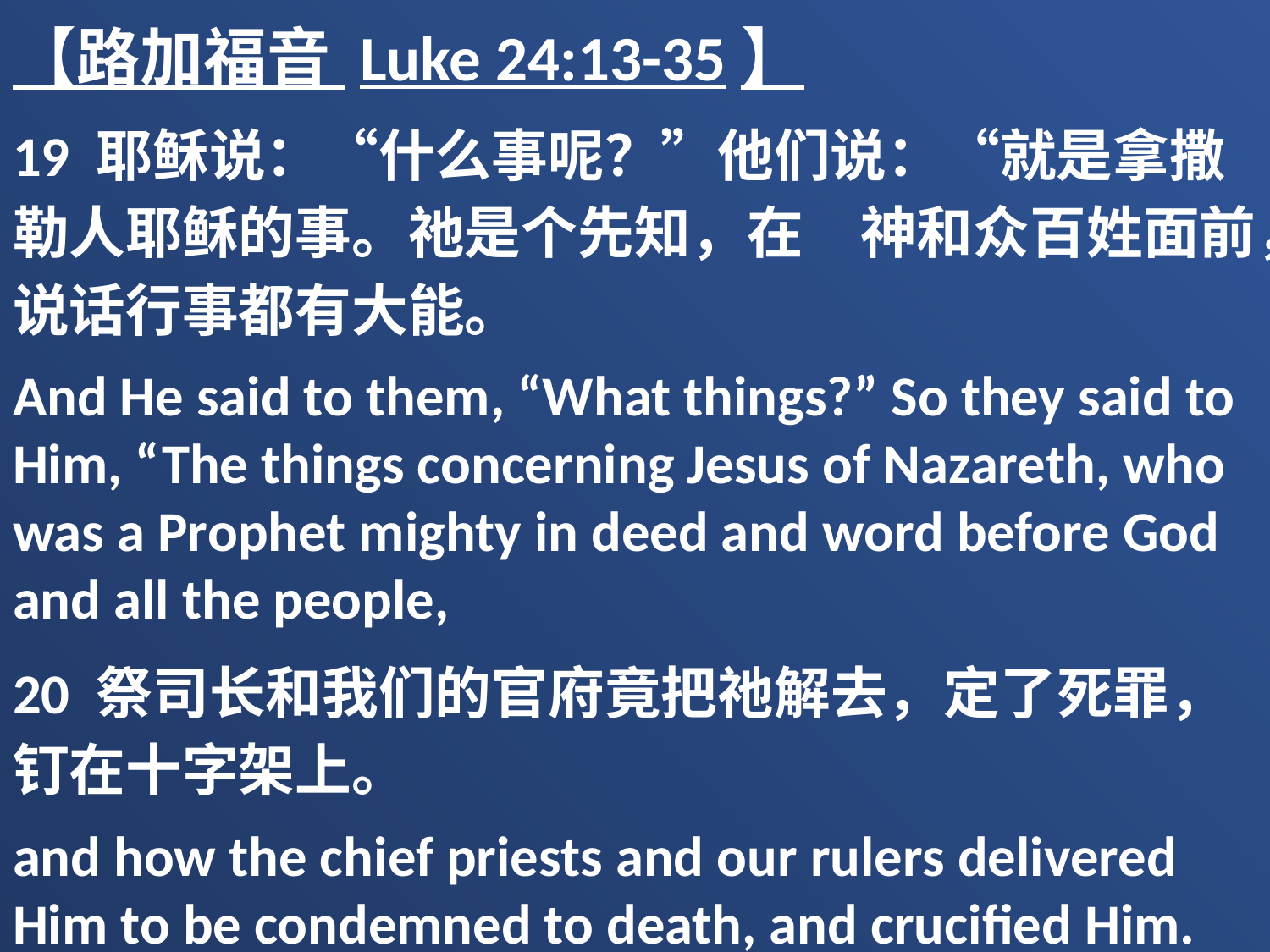

【路加福音 Luke 24:13-35】
19 耶稣说：“什么事呢？”他们说：“就是拿撒勒人耶稣的事。祂是个先知，在　神和众百姓面前，说话行事都有大能。
And He said to them, “What things?” So they said to Him, “The things concerning Jesus of Nazareth, who was a Prophet mighty in deed and word before God and all the people,
20 祭司长和我们的官府竟把祂解去，定了死罪，钉在十字架上。
and how the chief priests and our rulers delivered Him to be condemned to death, and crucified Him.